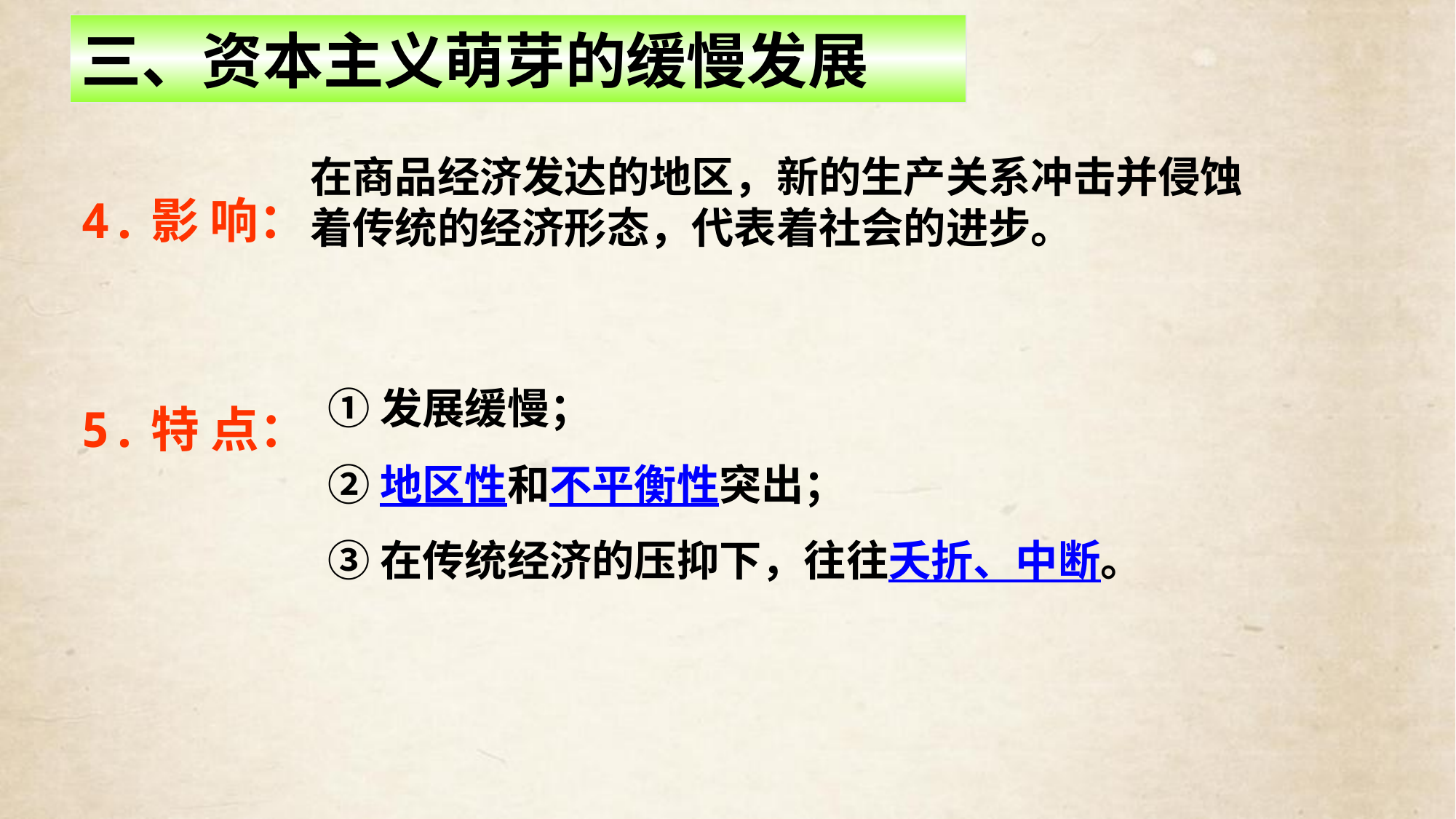

三、资本主义萌芽的缓慢发展
在商品经济发达的地区，新的生产关系冲击并侵蚀着传统的经济形态，代表着社会的进步。
4.影 响：

5.特 点：
①发展缓慢；
②地区性和不平衡性突出；
③在传统经济的压抑下，往往夭折、中断。